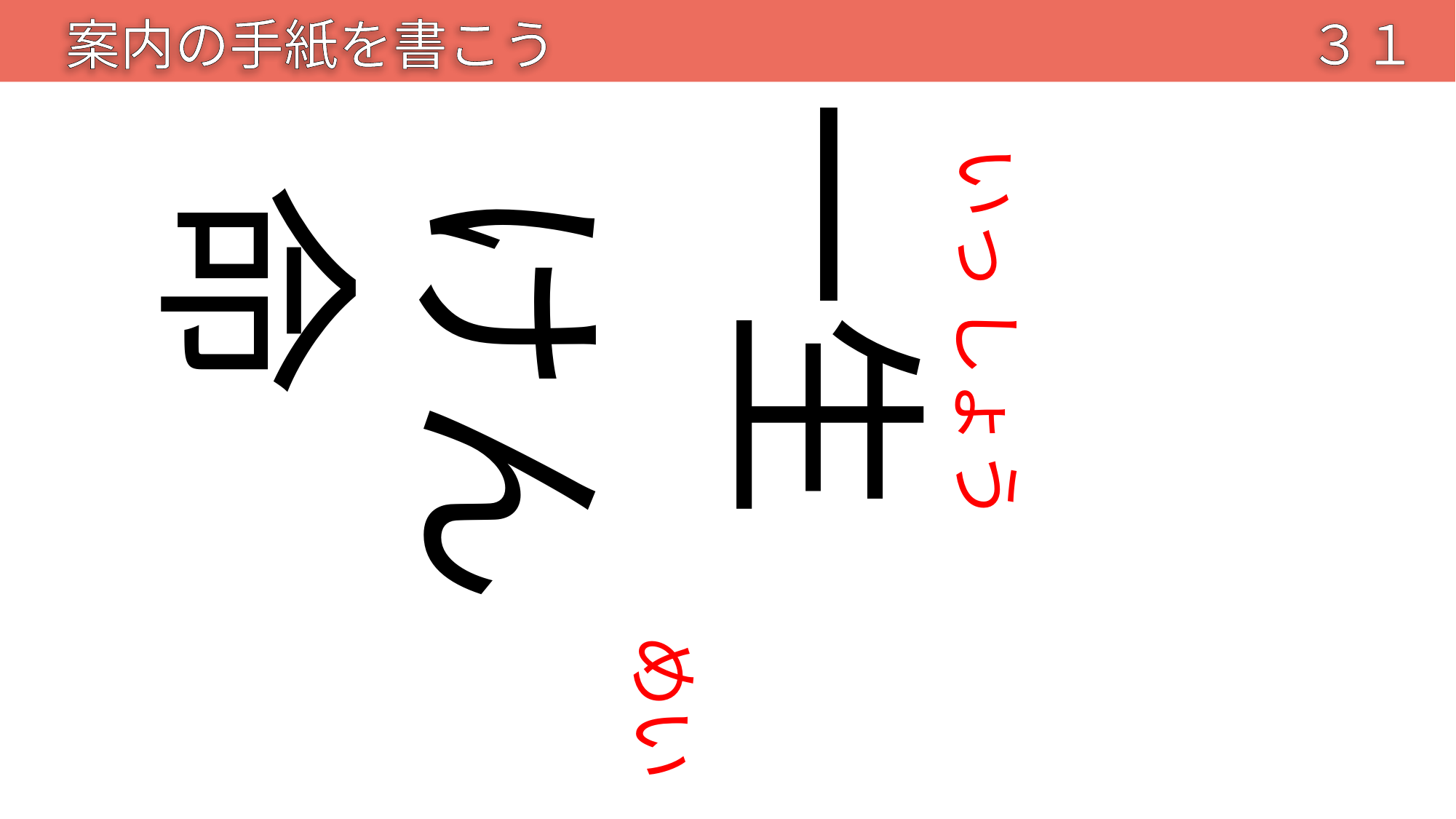

案内の手紙を書こう
３１
一生
いっ
けん命
しょう
めい